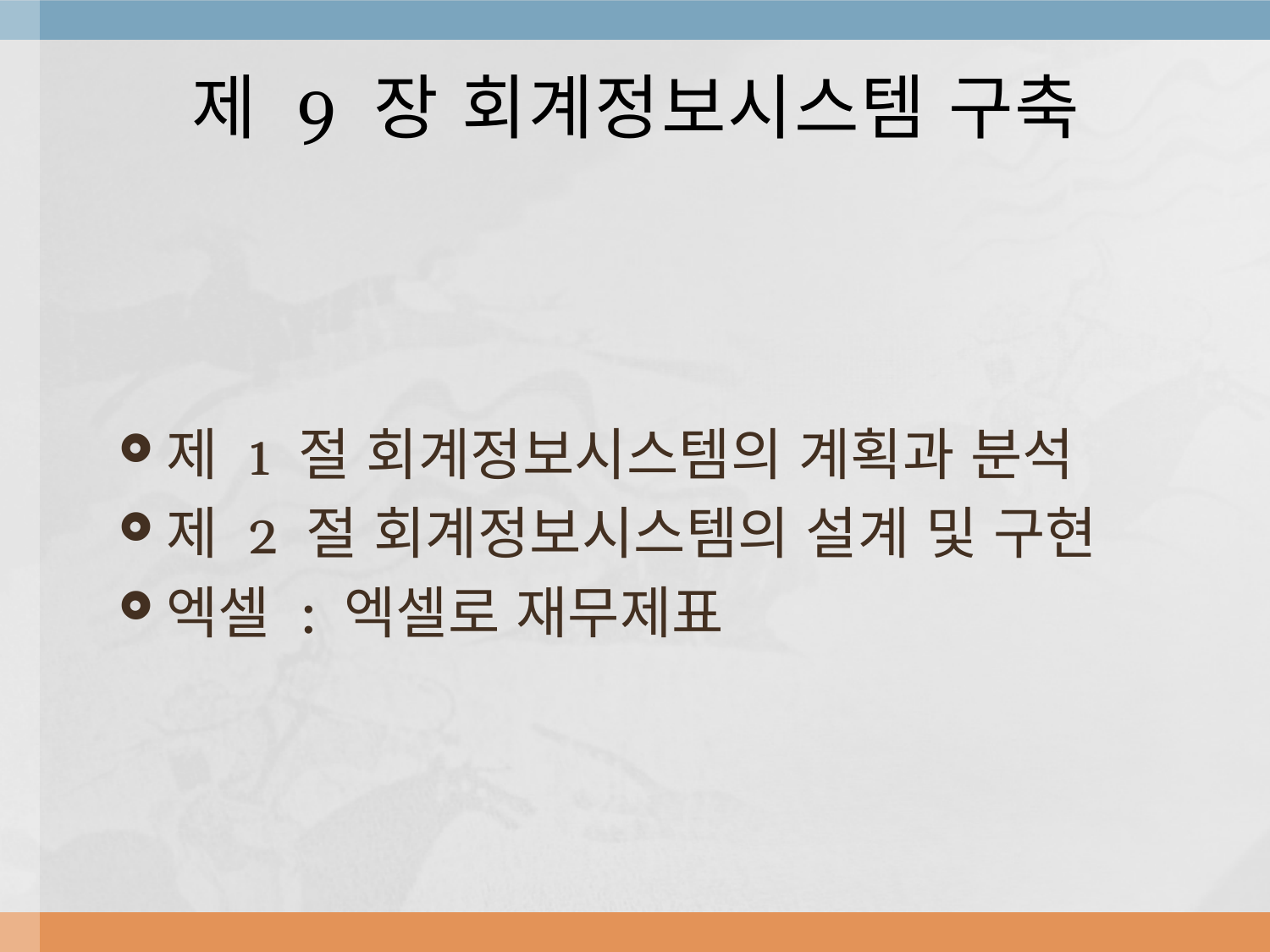

# 제 9 장 회계정보시스템 구축
제 1 절 회계정보시스템의 계획과 분석
제 2 절 회계정보시스템의 설계 및 구현
엑셀 : 엑셀로 재무제표